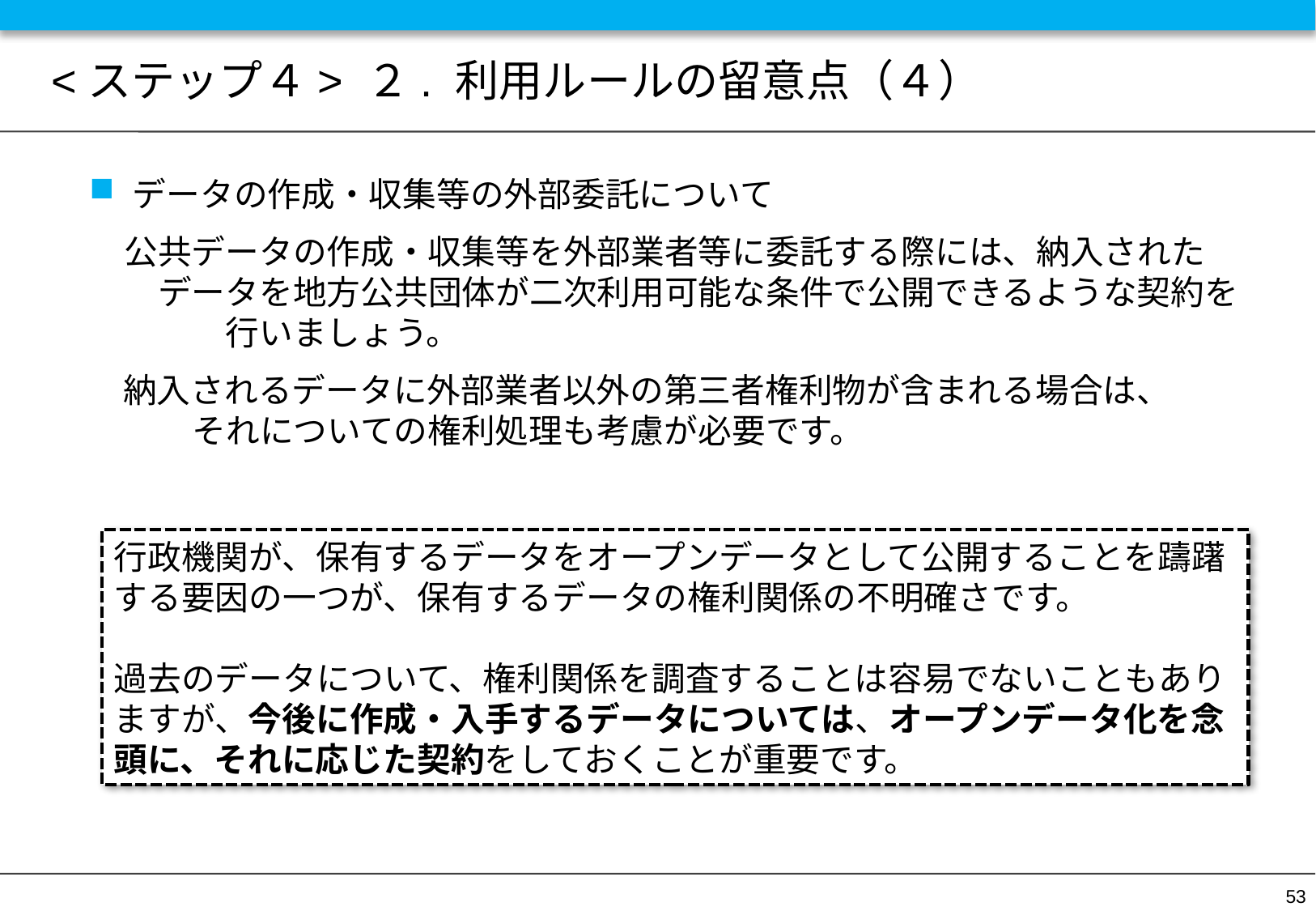

# <ステップ４> ２. 利用ルールの留意点（４）
データの作成・収集等の外部委託について
公共データの作成・収集等を外部業者等に委託する際には、納入された　　データを地方公共団体が二次利用可能な条件で公開できるような契約を　　　行いましょう。
　納入されるデータに外部業者以外の第三者権利物が含まれる場合は、　　　　それについての権利処理も考慮が必要です。
行政機関が、保有するデータをオープンデータとして公開することを躊躇する要因の一つが、保有するデータの権利関係の不明確さです。

過去のデータについて、権利関係を調査することは容易でないこともありますが、今後に作成・入手するデータについては、オープンデータ化を念頭に、それに応じた契約をしておくことが重要です。
53